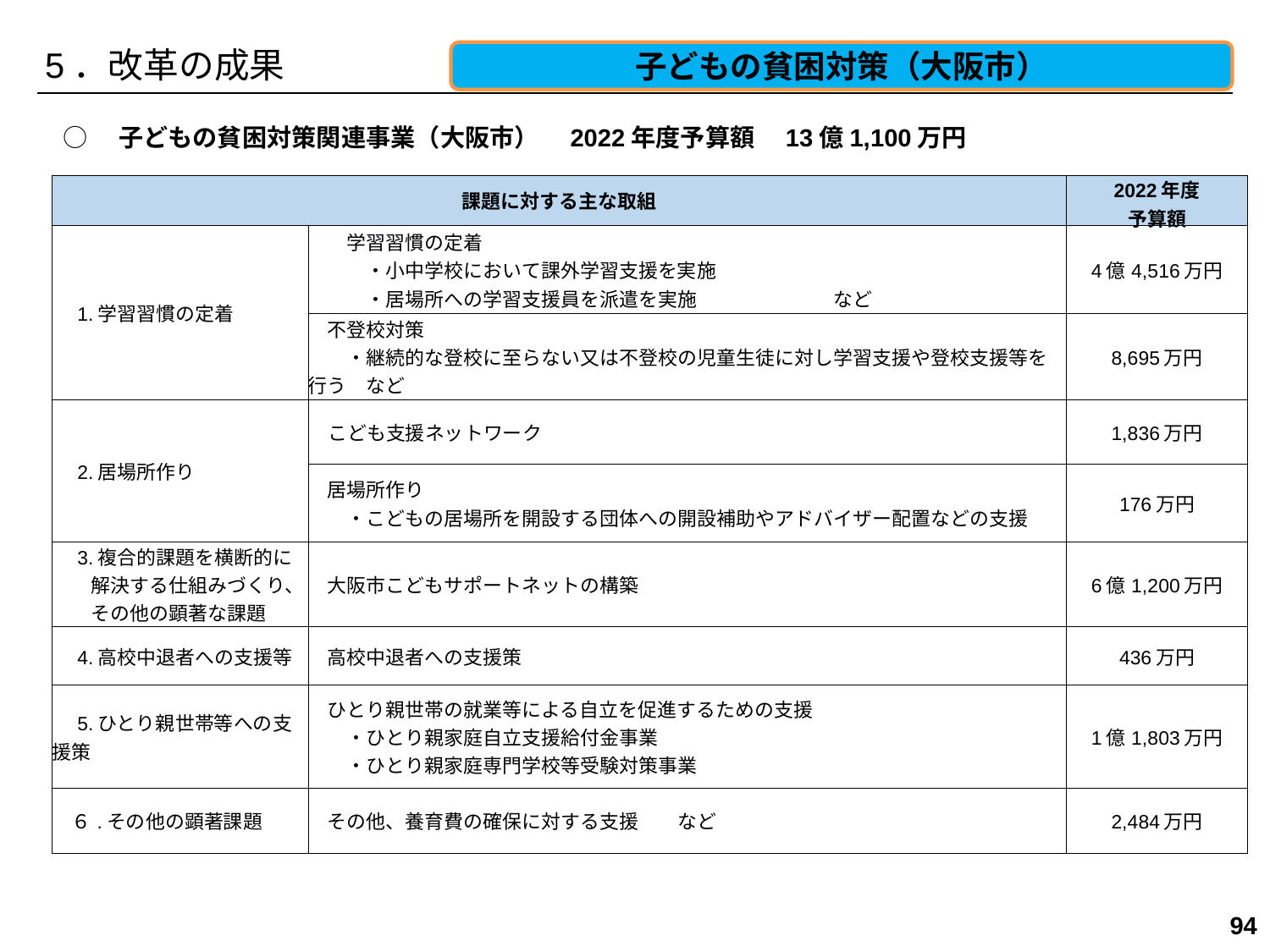

5．改革の成果
子どもの貧困対策（大阪市）
○　子どもの貧困対策関連事業（大阪市）　2022年度予算額　13億1,100万円

| 課題に対する主な取組 |  | 2022年度 予算額 |
| --- | --- | --- |
| 1.学習習慣の定着 | 学習習慣の定着 　　　・小中学校において課外学習支援を実施 　　　・居場所への学習支援員を派遣を実施　　　　　　　など | 4億4,516万円 |
|  | 不登校対策 　　・継続的な登校に至らない又は不登校の児童生徒に対し学習支援や登校支援等を行う　など | 8,695万円 |
| 2.居場所作り | こども支援ネットワーク | 1,836万円 |
|  | 居場所作り 　　・こどもの居場所を開設する団体への開設補助やアドバイザー配置などの支援 | 176万円 |
| 3.複合的課題を横断的に 　　解決する仕組みづくり、 　　その他の顕著な課題 | 大阪市こどもサポートネットの構築 | 6億1,200万円 |
| 4.高校中退者への支援等 | 高校中退者への支援策 | 436万円 |
| 5.ひとり親世帯等への支援策 | ひとり親世帯の就業等による自立を促進するための支援 　　・ひとり親家庭自立支援給付金事業 　　・ひとり親家庭専門学校等受験対策事業 | 1億1,803万円 |
| ６.その他の顕著課題 | その他、養育費の確保に対する支援　　など | 2,484万円 |

94